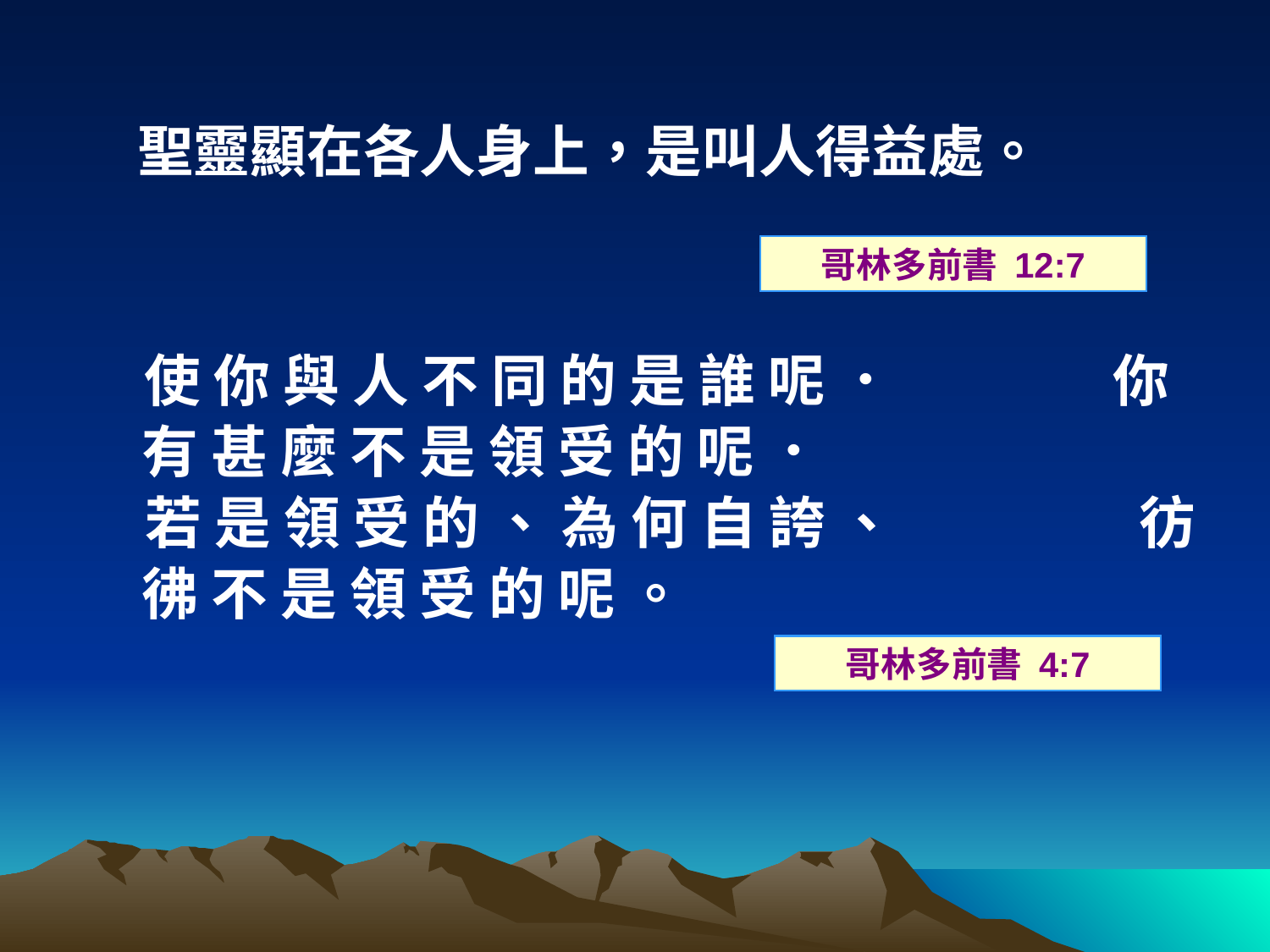

聖靈顯在各人身上，是叫人得益處。
哥林多前書 12:7
     使 你 與 人 不 同 的 是 誰 呢 ．                 你 有 甚 麼 不 是 領 受 的 呢 ．
     若 是 領 受 的 、 為 何 自 誇 、                   彷 彿 不 是 領 受 的 呢 。
哥林多前書 4:7